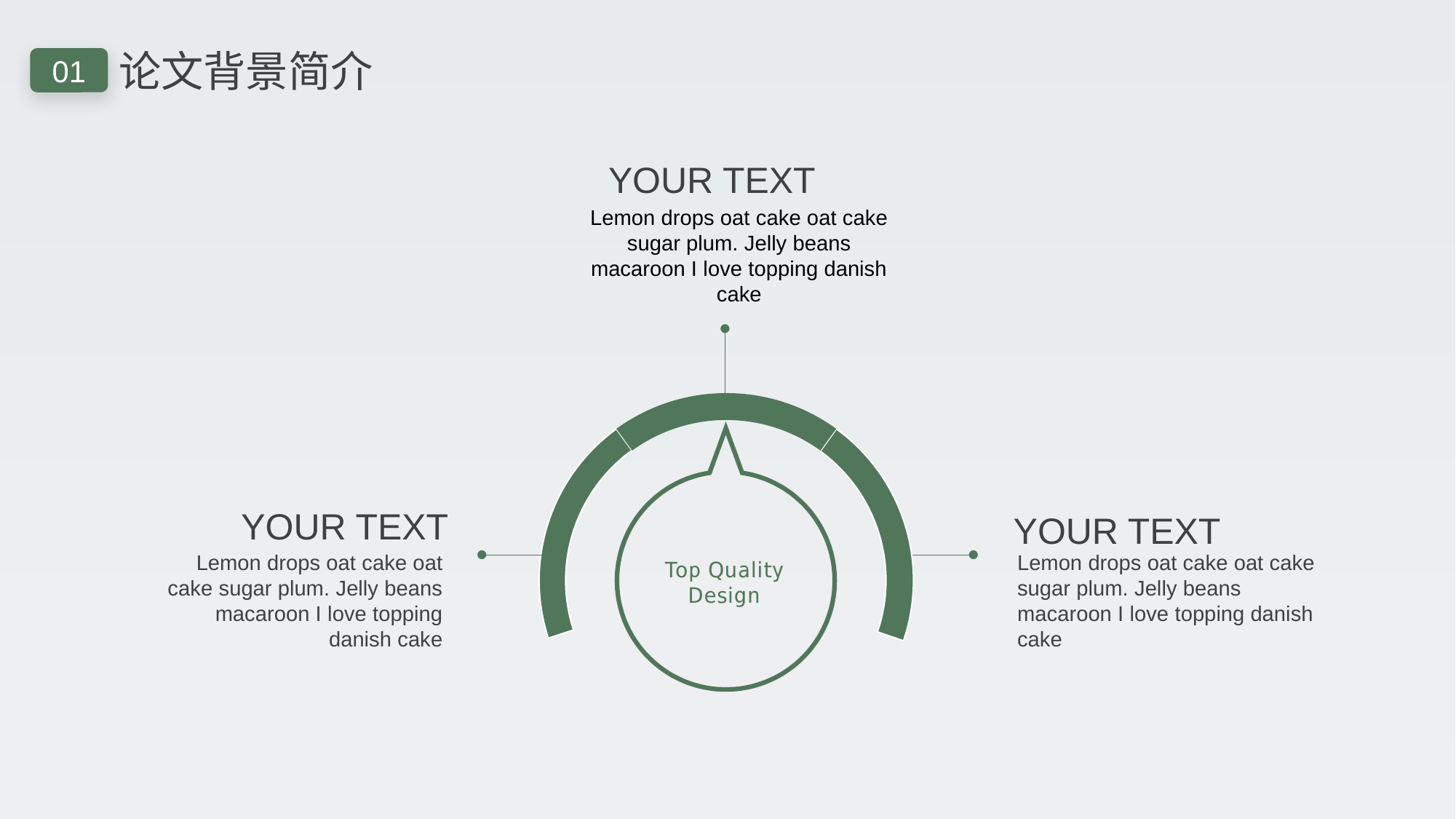

论文背景简介
01
 YOUR TEXT
Lemon drops oat cake oat cake sugar plum. Jelly beans macaroon I love topping danish cake

Top Quality
Design
 YOUR TEXT
Lemon drops oat cake oat cake sugar plum. Jelly beans macaroon I love topping danish cake
 YOUR TEXT
Lemon drops oat cake oat cake sugar plum. Jelly beans macaroon I love topping danish cake